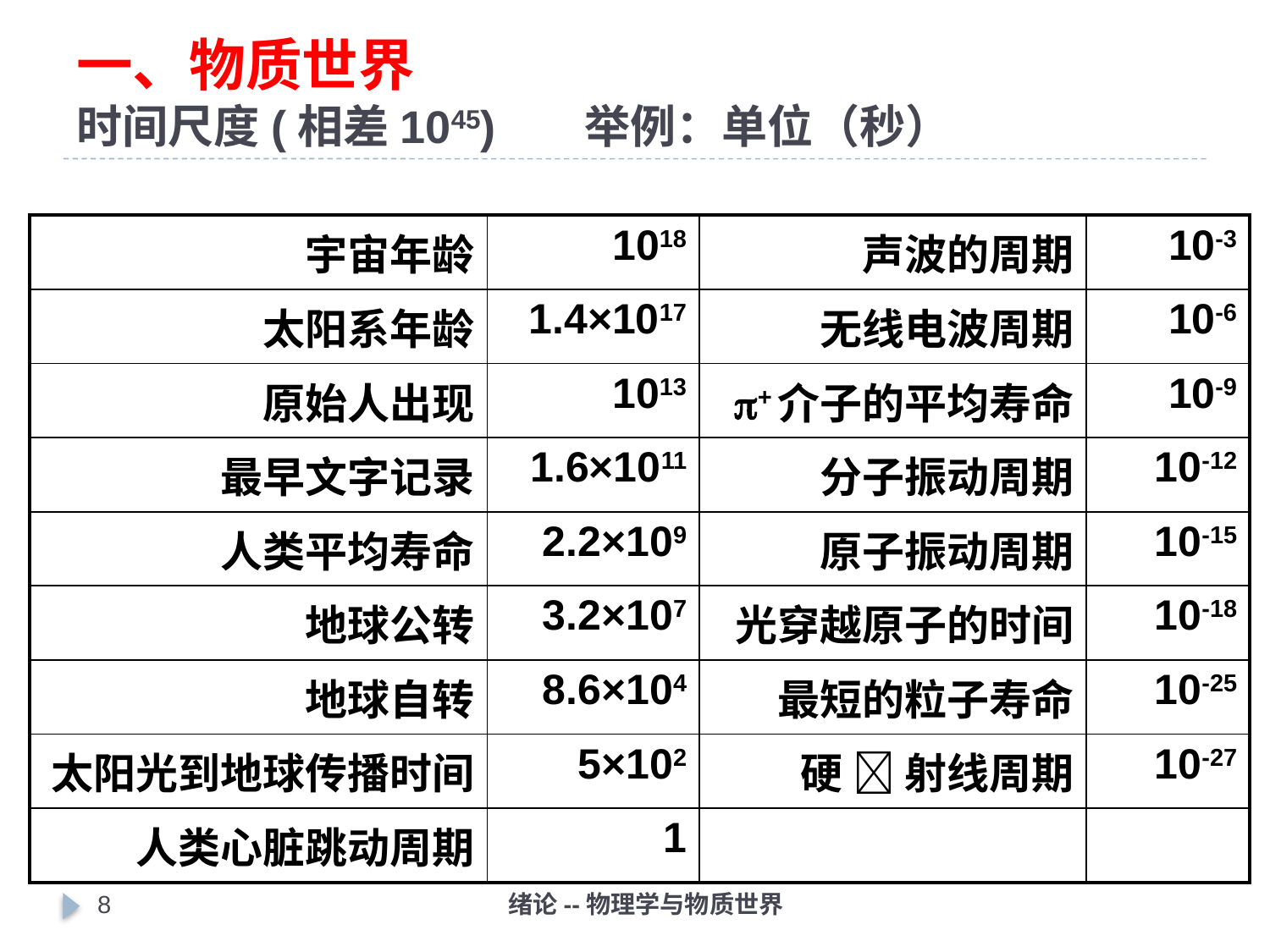

# 一、物质世界 时间尺度(相差1045)	举例：单位（秒）
| 宇宙年龄 | 1018 | 声波的周期 | 10-3 |
| --- | --- | --- | --- |
| 太阳系年龄 | 1.4×1017 | 无线电波周期 | 10-6 |
| 原始人出现 | 1013 | π+介子的平均寿命 | 10-9 |
| 最早文字记录 | 1.6×1011 | 分子振动周期 | 10-12 |
| 人类平均寿命 | 2.2×109 | 原子振动周期 | 10-15 |
| 地球公转 | 3.2×107 | 光穿越原子的时间 | 10-18 |
| 地球自转 | 8.6×104 | 最短的粒子寿命 | 10-25 |
| 太阳光到地球传播时间 | 5×102 | 硬 γ 射线周期 | 10-27 |
| 人类心脏跳动周期 | 1 |  |  |
8
绪论--物理学与物质世界